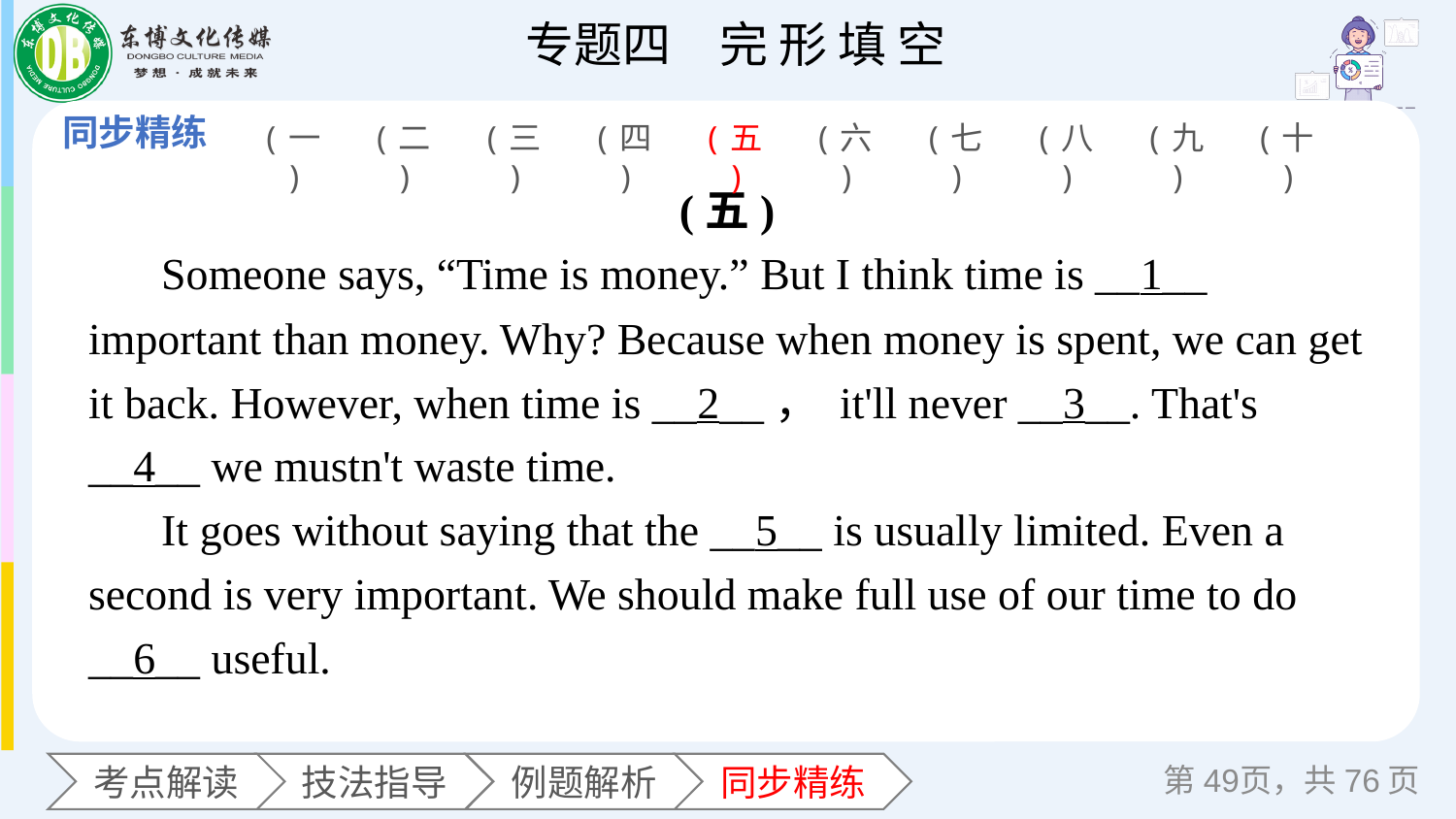

(一)
(二)
(三)
(四)
(五)
(六)
(七)
(八)
(九)
(十)
(五)
Someone says, “Time is money.” But I think time is __1__ important than money. Why? Because when money is spent, we can get it back. However, when time is __2__， it'll never __3__. That's __4__ we mustn't waste time.
It goes without saying that the __5__ is usually limited. Even a second is very important. We should make full use of our time to do __6__ useful.
第49页，共76页